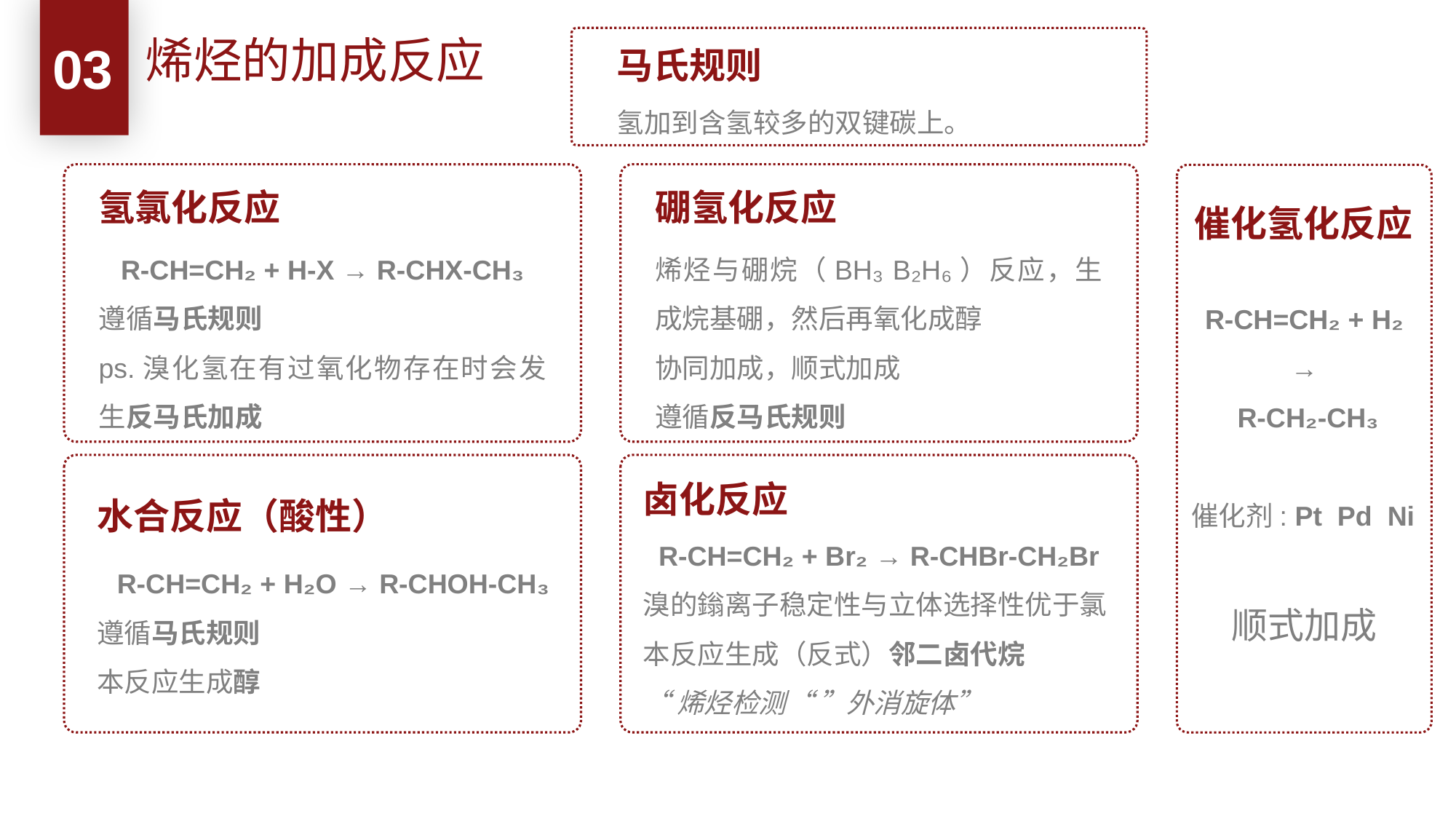

烯烃的加成反应

03
马氏规则
氢加到含氢较多的双键碳上。

氢氯化反应
R-CH=CH₂ + H-X → R-CHX-CH₃
遵循马氏规则
ps.溴化氢在有过氧化物存在时会发生反马氏加成
硼氢化反应
烯烃与硼烷（BH₃ B₂H₆）反应，生成烷基硼，然后再氧化成醇
协同加成，顺式加成
遵循反马氏规则
催化氢化反应

R-CH=CH₂ + H₂ →
 R-CH₂-CH₃

催化剂: Pt  Pd  Ni

顺式加成

卤化反应
R-CH=CH₂ + Br₂ → R-CHBr-CH₂Br
溴的鎓离子稳定性与立体选择性优于氯
本反应生成（反式）邻二卤代烷
“烯烃检测“ ”外消旋体”
水合反应（酸性）
R-CH=CH₂ + H₂O → R-CHOH-CH₃
遵循马氏规则
本反应生成醇